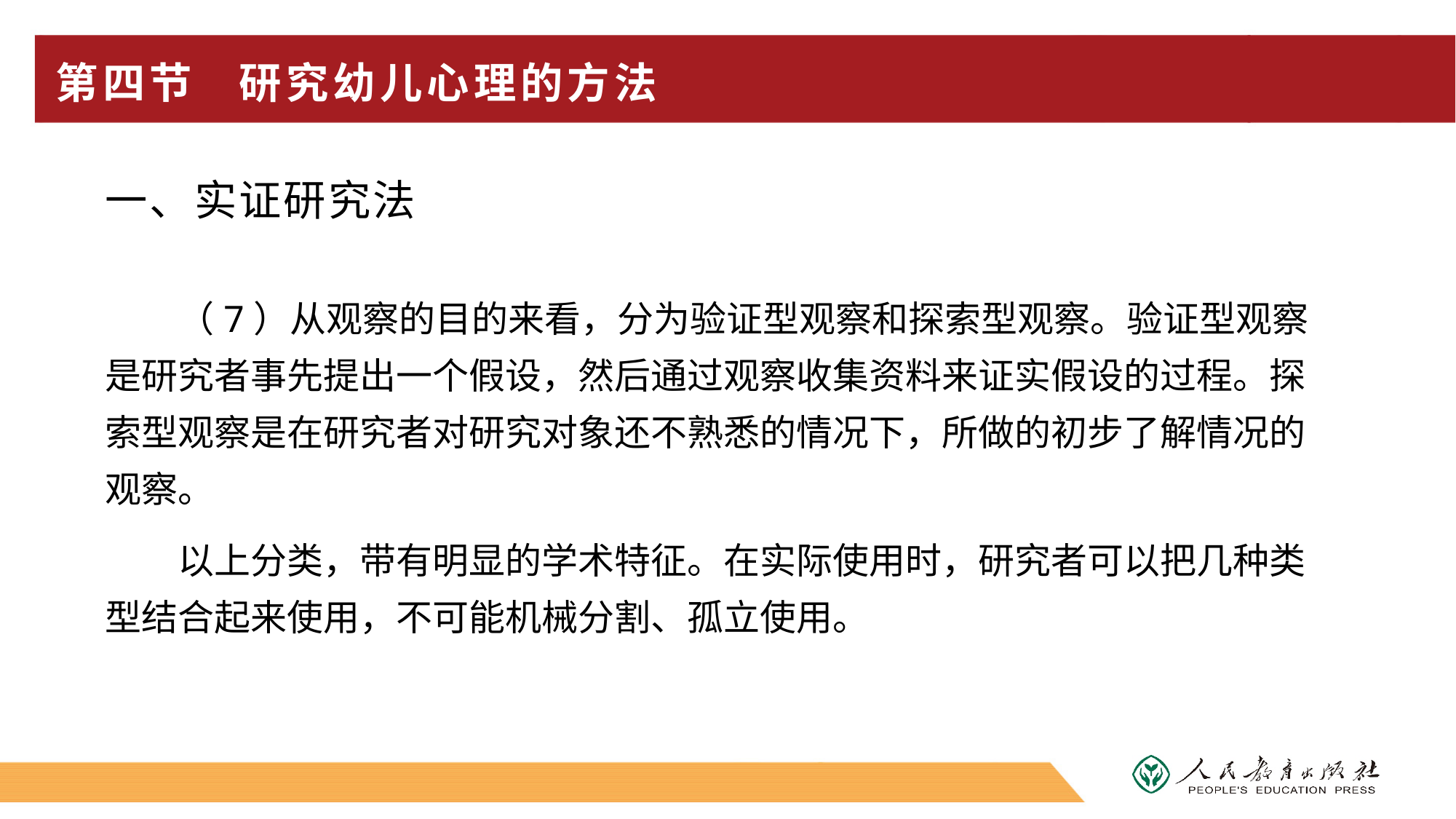

# 第四节   研究幼儿心理的方法
一、实证研究法
（7）从观察的目的来看，分为验证型观察和探索型观察。验证型观察是研究者事先提出一个假设，然后通过观察收集资料来证实假设的过程。探索型观察是在研究者对研究对象还不熟悉的情况下，所做的初步了解情况的观察。
以上分类，带有明显的学术特征。在实际使用时，研究者可以把几种类型结合起来使用，不可能机械分割、孤立使用。